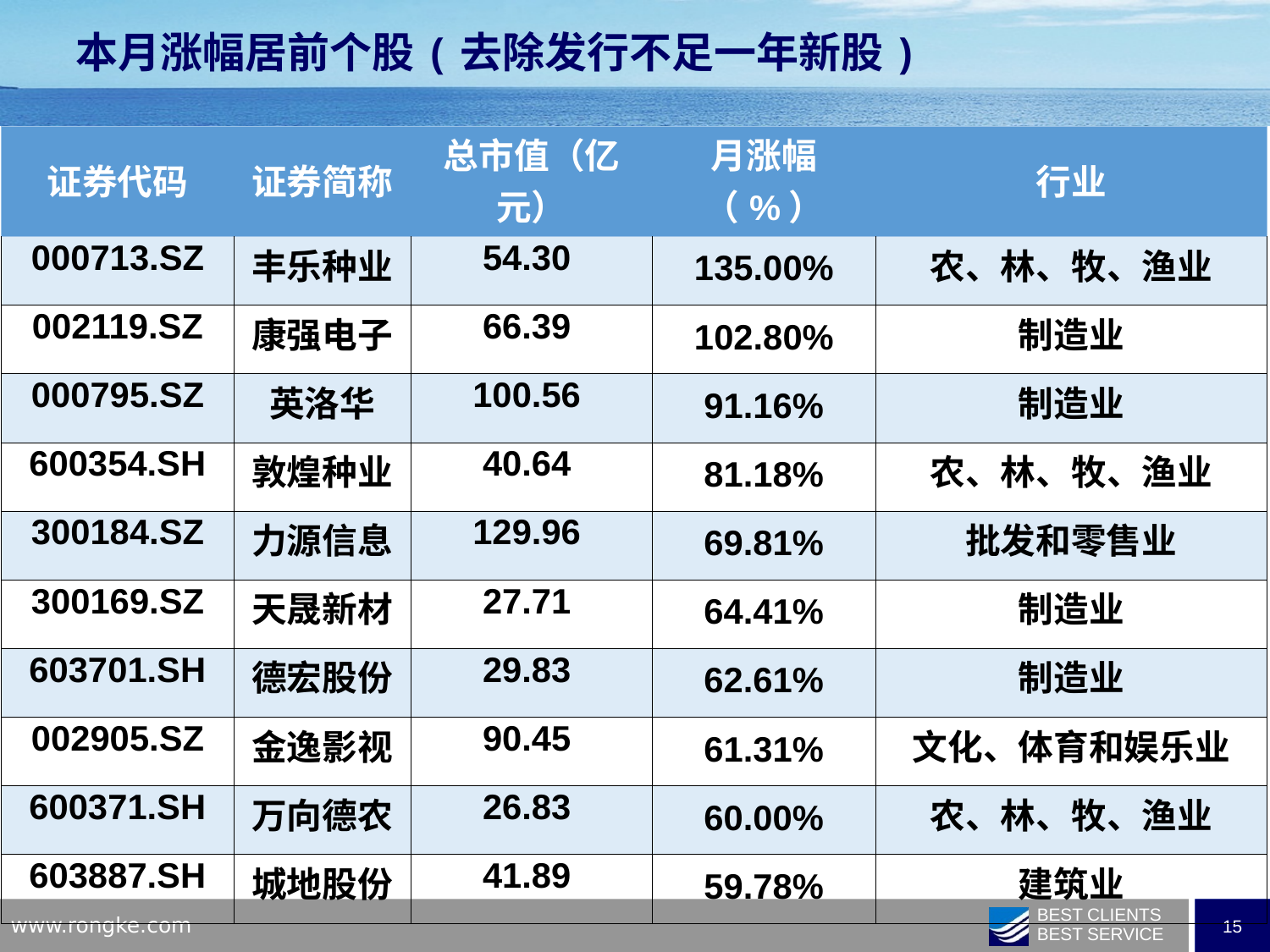

本月涨幅居前个股(去除发行不足一年新股)
| 证券代码 | 证券简称 | 总市值（亿元） | 月涨幅（%） | 行业 |
| --- | --- | --- | --- | --- |
| 000713.SZ | 丰乐种业 | 54.30 | 135.00% | 农、林、牧、渔业 |
| 002119.SZ | 康强电子 | 66.39 | 102.80% | 制造业 |
| 000795.SZ | 英洛华 | 100.56 | 91.16% | 制造业 |
| 600354.SH | 敦煌种业 | 40.64 | 81.18% | 农、林、牧、渔业 |
| 300184.SZ | 力源信息 | 129.96 | 69.81% | 批发和零售业 |
| 300169.SZ | 天晟新材 | 27.71 | 64.41% | 制造业 |
| 603701.SH | 德宏股份 | 29.83 | 62.61% | 制造业 |
| 002905.SZ | 金逸影视 | 90.45 | 61.31% | 文化、体育和娱乐业 |
| 600371.SH | 万向德农 | 26.83 | 60.00% | 农、林、牧、渔业 |
| 603887.SH | 城地股份 | 41.89 | 59.78% | 建筑业 |